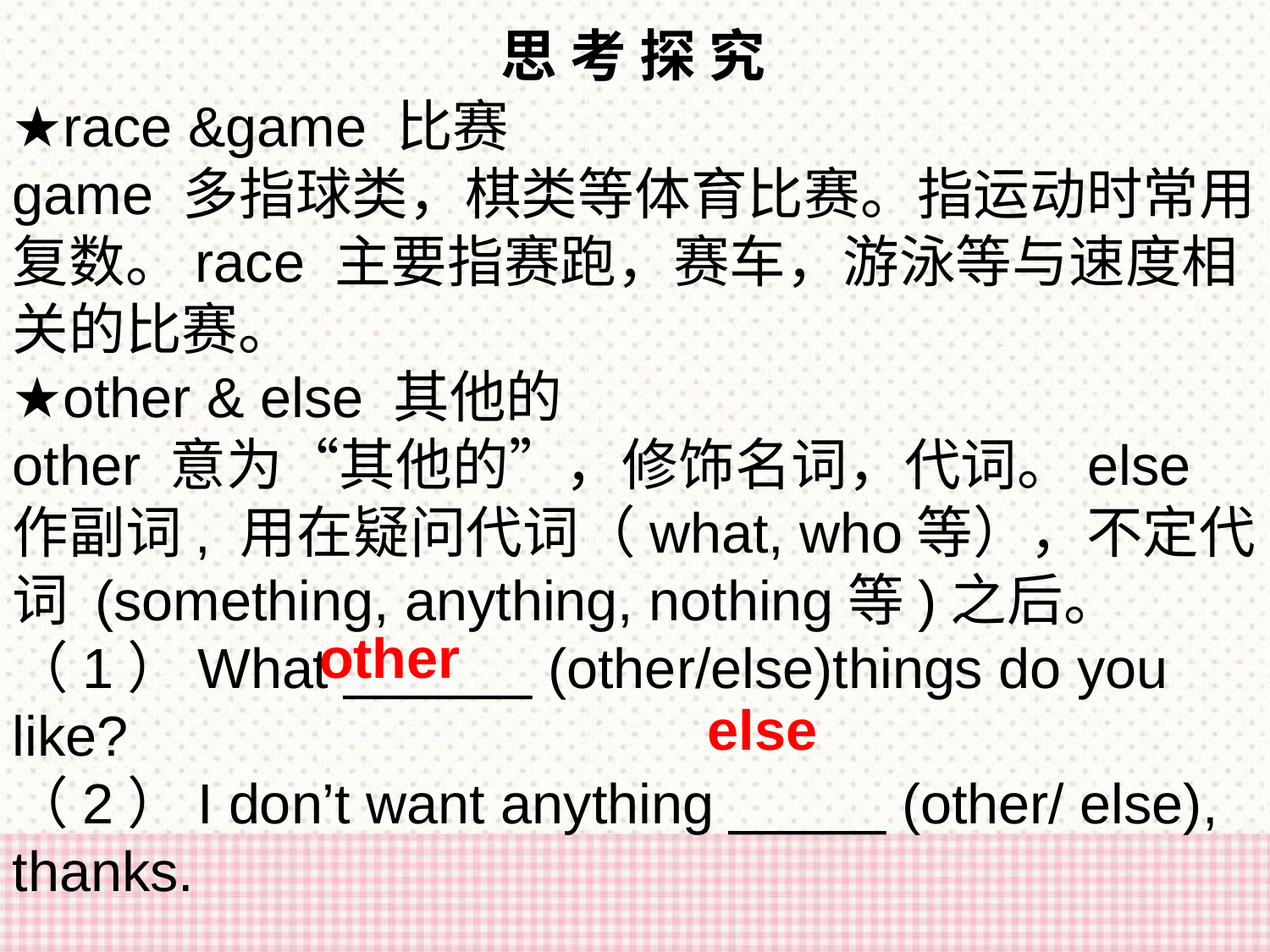

思 考 探 究
★race &game 比赛
game 多指球类，棋类等体育比赛。指运动时常用复数。race 主要指赛跑，赛车，游泳等与速度相关的比赛。
★other & else 其他的
other 意为“其他的”，修饰名词，代词。else作副词, 用在疑问代词（what, who等），不定代词 (something, anything, nothing等)之后。
（1）What ______ (other/else)things do you like?
（2）I don’t want anything _____ (other/ else), thanks.
other
else